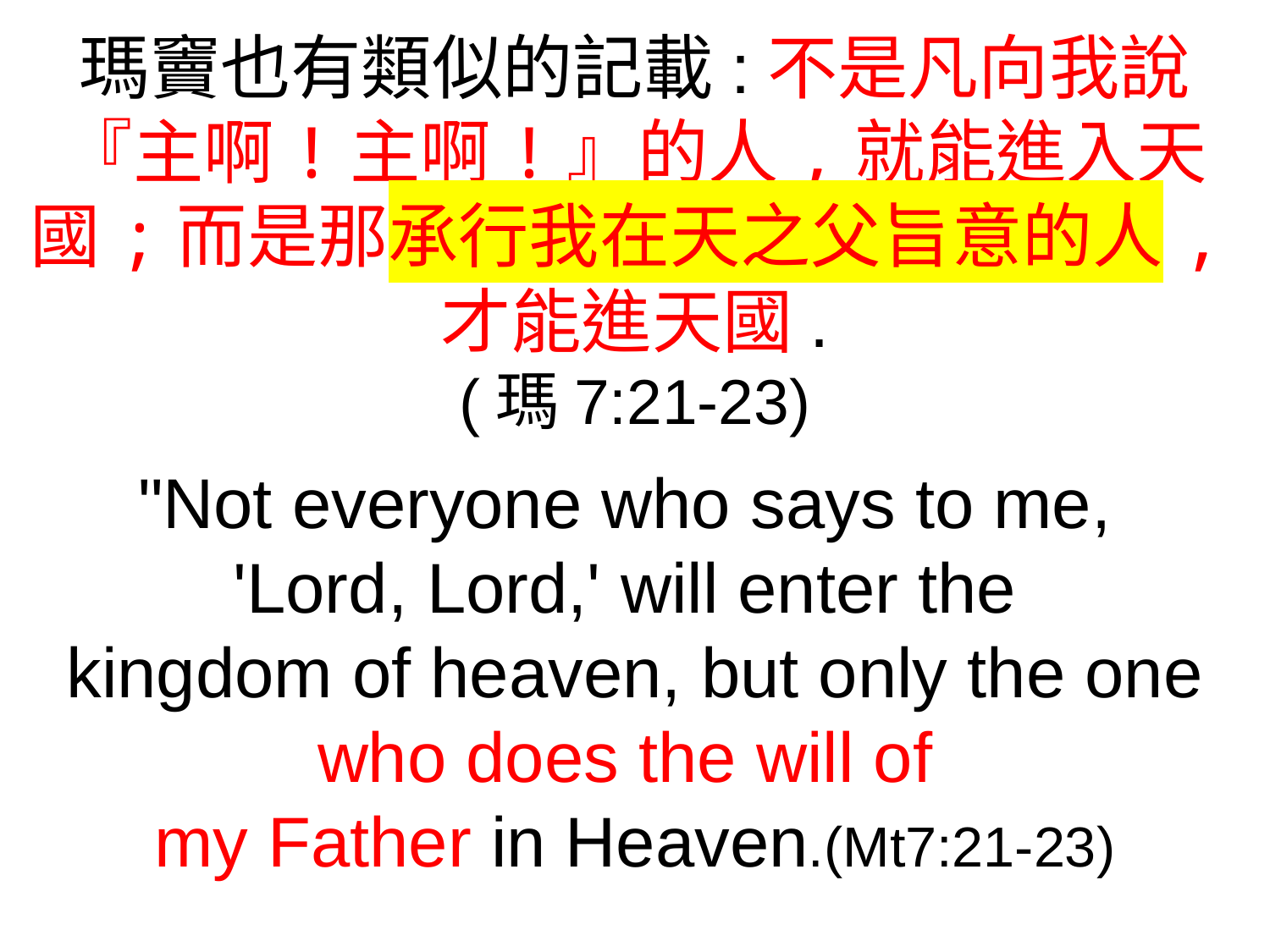

瑪竇也有類似的記載:不是凡向我說『主啊!主啊!』的人,就能進入天國;而是那承行我在天之父旨意的人,才能進天國.
(瑪7:21-23)
"Not everyone who says to me,
'Lord, Lord,' will enter the
kingdom of heaven, but only the one who does the will of
my Father in Heaven.(Mt7:21-23)